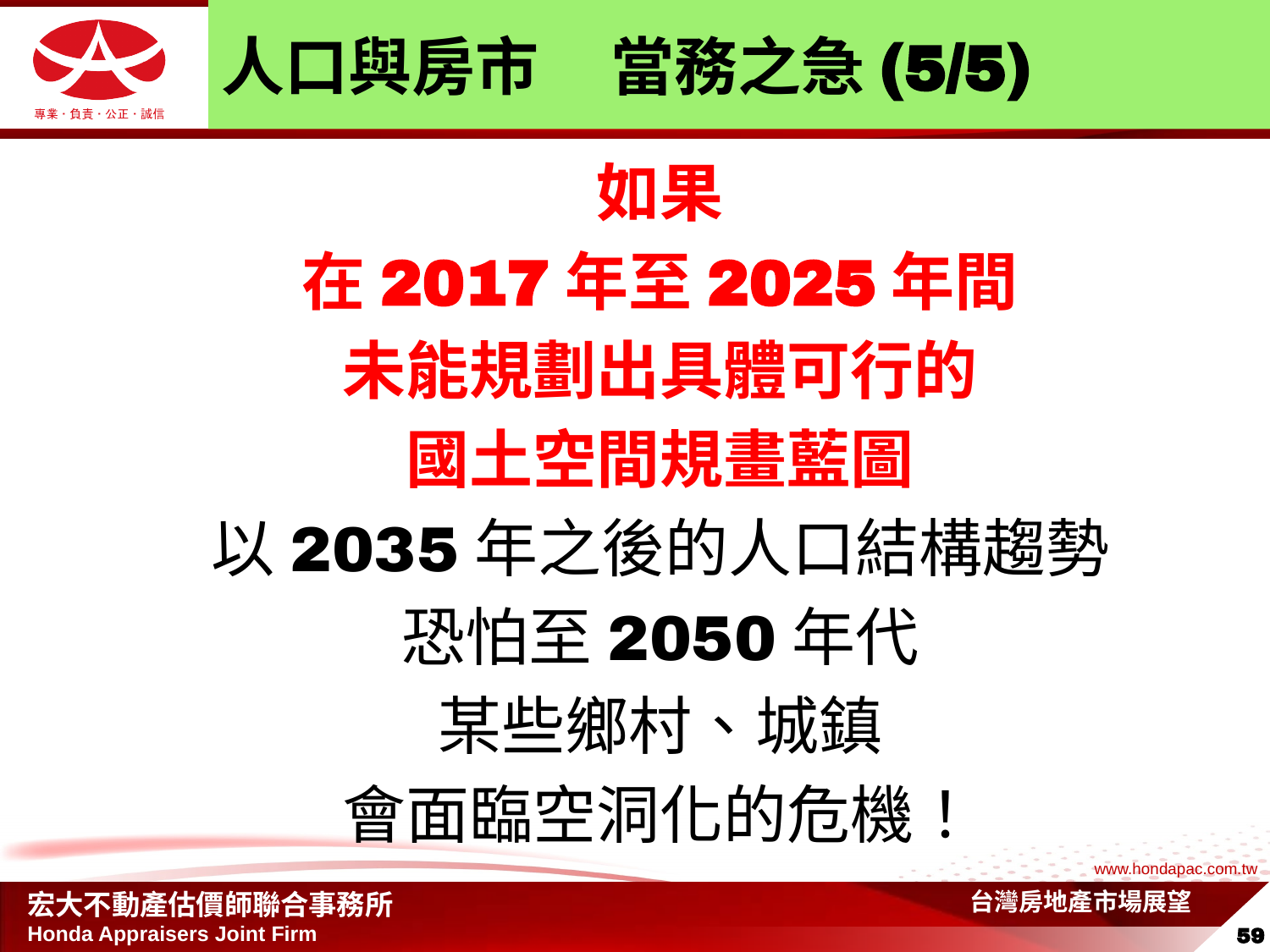

# 人口與房市     當務之急(5/5)
如果
在2017年至2025年間
未能規劃出具體可行的
國土空間規畫藍圖
以2035年之後的人口結構趨勢
恐怕至2050年代
某些鄉村、城鎮
會面臨空洞化的危機！

台灣房地產市場展望
59